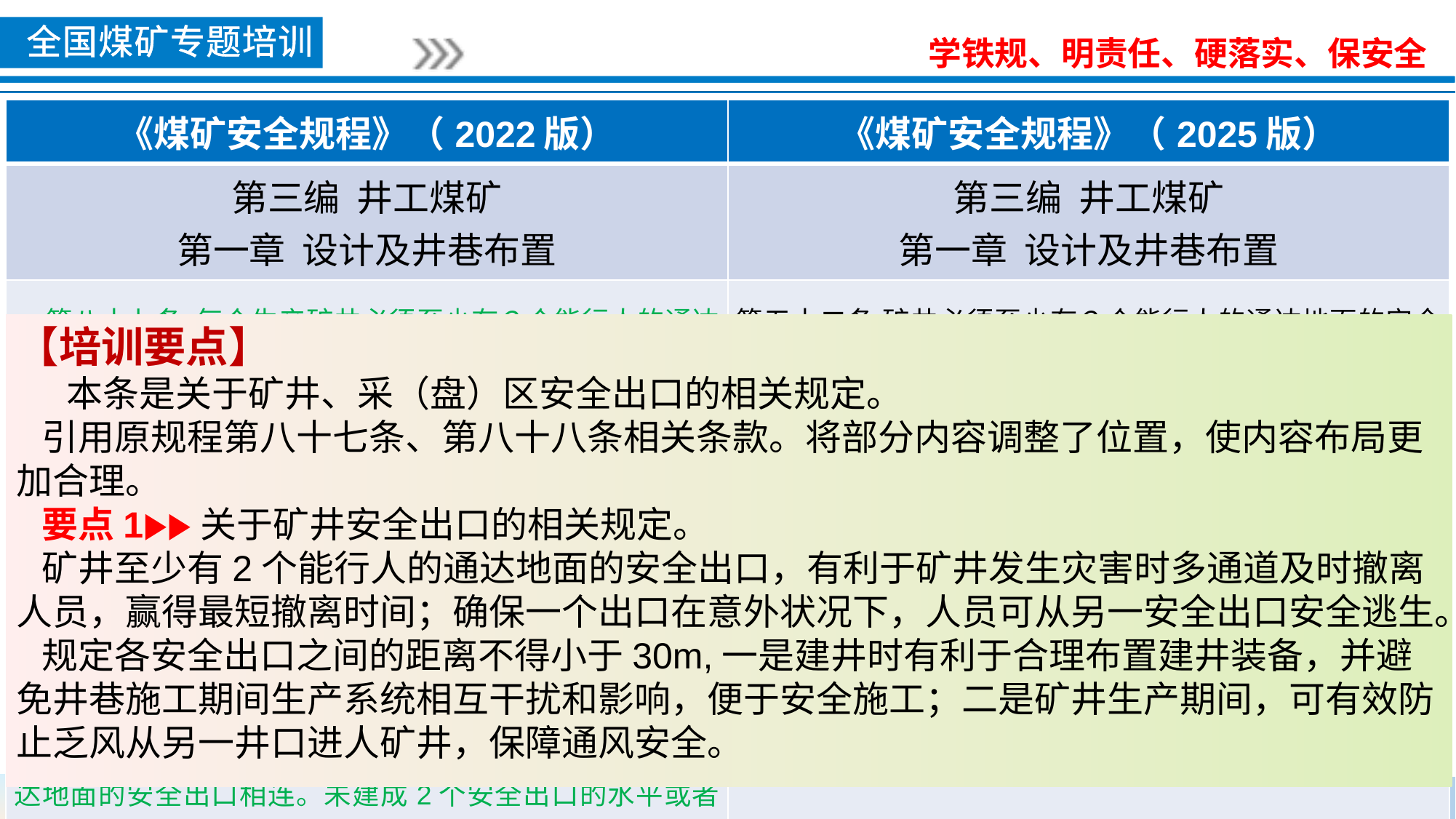

| 《煤矿安全规程》（2022版） | 《煤矿安全规程》（2025版） |
| --- | --- |
| 第三编 井工煤矿 第一章 设计及井巷布置 | 第三编 井工煤矿 第一章 设计及井巷布置 |
| 第八十七条 每个生产矿井必须至少有２个能行人的通达地面的安全出口，各出口间距不得小于30m。 采用中央式通风DD的新建和改扩建矿井，设计中应当规定井田边界的安全出口。 新建、扩建矿井的回风井严禁兼作提升和行人通道，紧急情况下可作为安全出口。 第八十八条 井下每一个水平到上一个水平和各个采（盘）区都必须至少有2个便于行人的安全出口，并与通达地面的安全出口相连。未建成2个安全出口的水平或者采（盘）区严禁回采。 | 第五十二条 矿井必须至少有２个能行人的通达地面的安全出口，各出口间距不得小于30m。 新建、改扩建矿井的回风井严禁兼作提升和行人通道，紧急情况下可以作为安全出口。 井下每一个水平到上一个水平、各个采(盘)区都必须至少有２个便于行人的安全出口，并与通达地面的安全出口相连。未建成２个安全出口的水平或者采(盘)区严禁回采。 |
【培训要点】
     本条是关于矿井、采（盘）区安全出口的相关规定。
  引用原规程第八十七条、第八十八条相关条款。将部分内容调整了位置，使内容布局更加合理。
  要点1▶▶关于矿井安全出口的相关规定。
  矿井至少有2个能行人的通达地面的安全出口，有利于矿井发生灾害时多通道及时撤离人员，赢得最短撤离时间；确保一个出口在意外状况下，人员可从另一安全出口安全逃生。
  规定各安全出口之间的距离不得小于30m,一是建井时有利于合理布置建井装备，并避免井巷施工期间生产系统相互干扰和影响，便于安全施工；二是矿井生产期间，可有效防止乏风从另一井口进人矿井，保障通风安全。